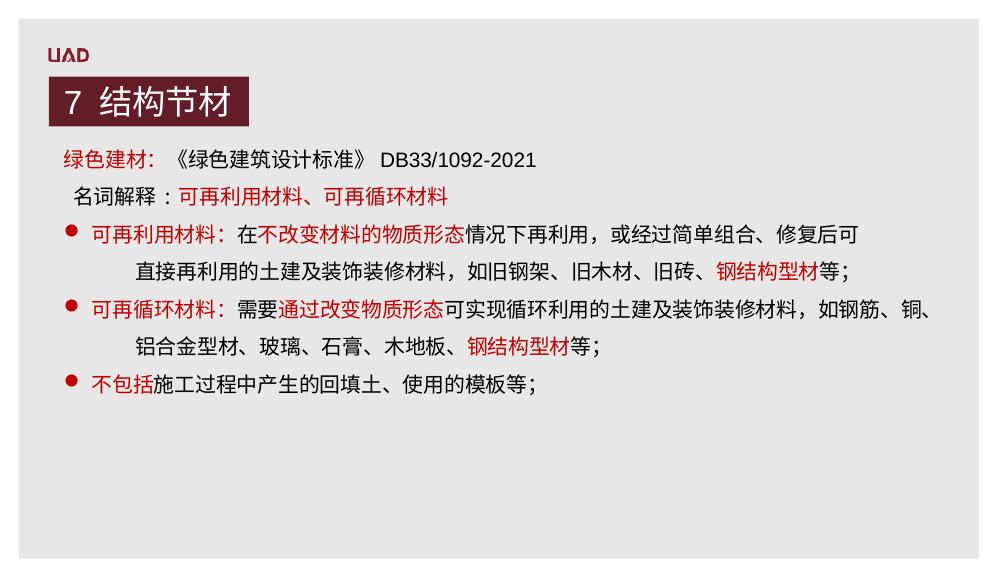

7 结构节材
绿色建材：《绿色建筑设计标准》DB33/1092-2021
 名词解释:可再利用材料、可再循环材料
可再利用材料：在不改变材料的物质形态情况下再利用，或经过简单组合、修复后可
              直接再利用的土建及装饰装修材料，如旧钢架、旧木材、旧砖、钢结构型材等；
可再循环材料：需要通过改变物质形态可实现循环利用的土建及装饰装修材料，如钢筋、铜、
              铝合金型材、玻璃、石膏、木地板、钢结构型材等；
不包括施工过程中产生的回填土、使用的模板等；